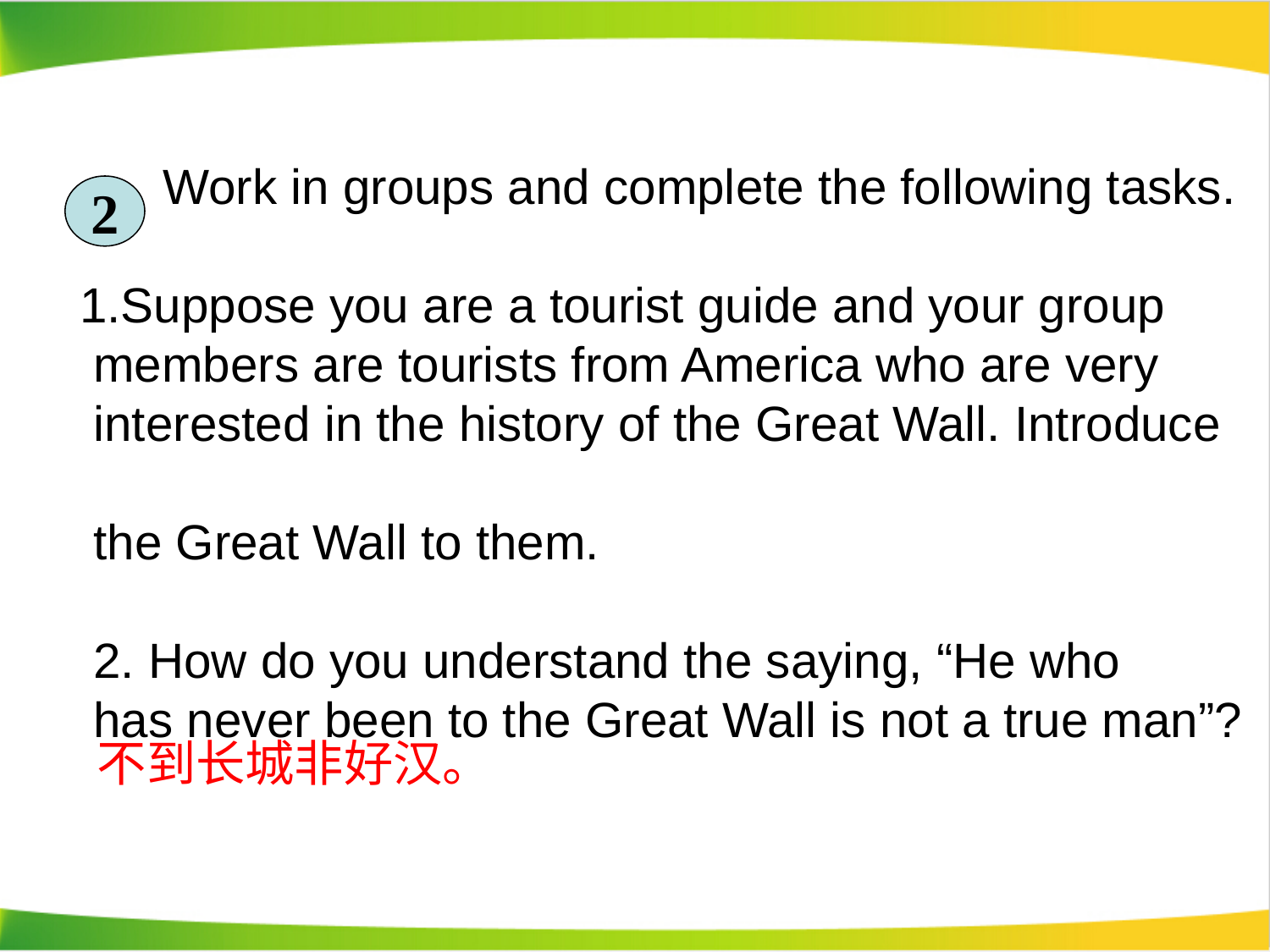

Work in groups and complete the following tasks.
   1.Suppose you are a tourist guide and your group
    members are tourists from America who are very
    interested in the history of the Great Wall. Introduce
    the Great Wall to them.
    2. How do you understand the saying, “He who
    has never been to the Great Wall is not a true man”?
 2
不到长城非好汉。